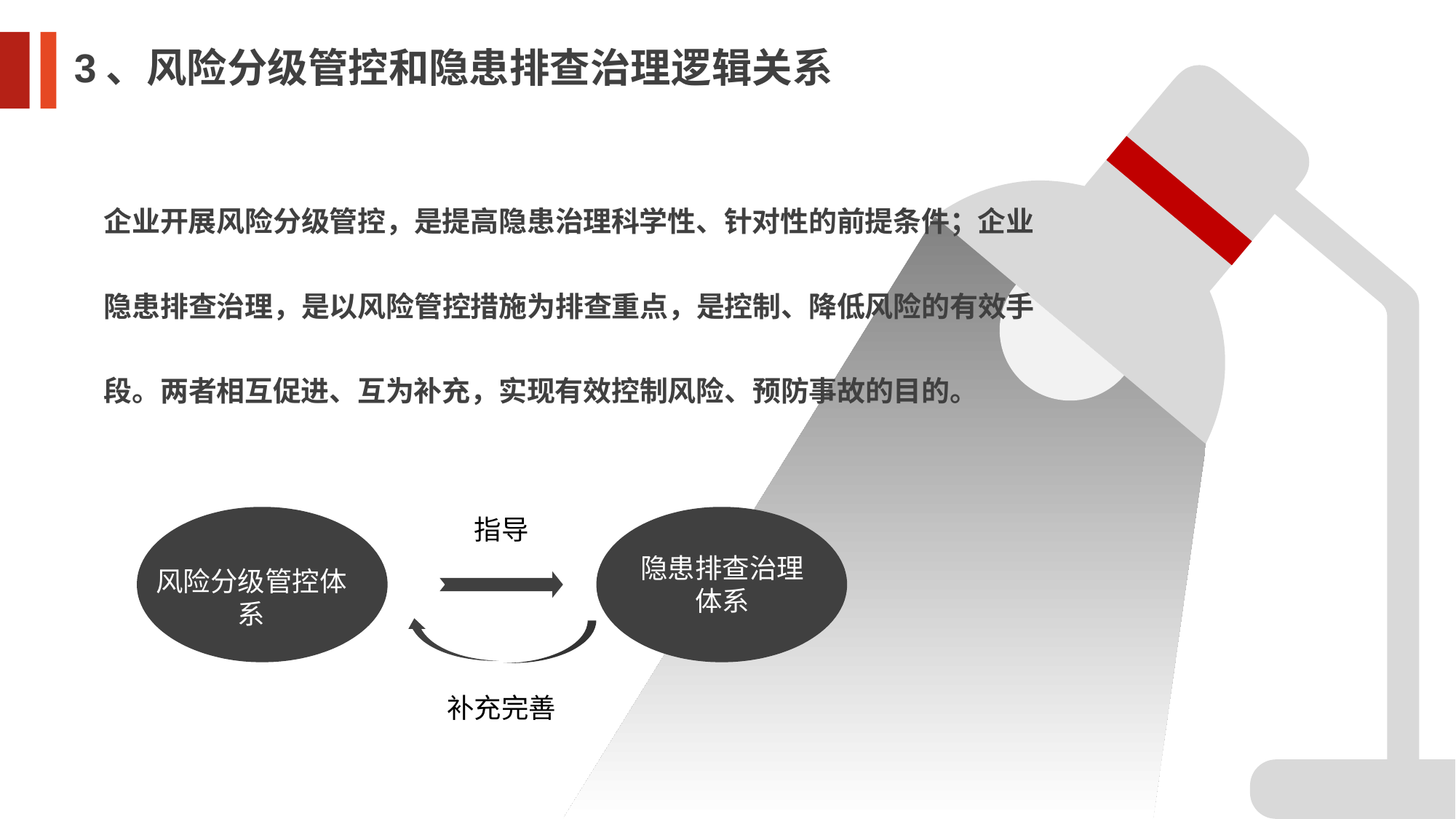

3、风险分级管控和隐患排查治理逻辑关系

企业开展风险分级管控，是提高隐患治理科学性、针对性的前提条件；企业隐患排查治理，是以风险管控措施为排查重点，是控制、降低风险的有效手段。两者相互促进、互为补充，实现有效控制风险、预防事故的目的。

指导

隐患排查治理体系

风险分级管控体
系

补充完善